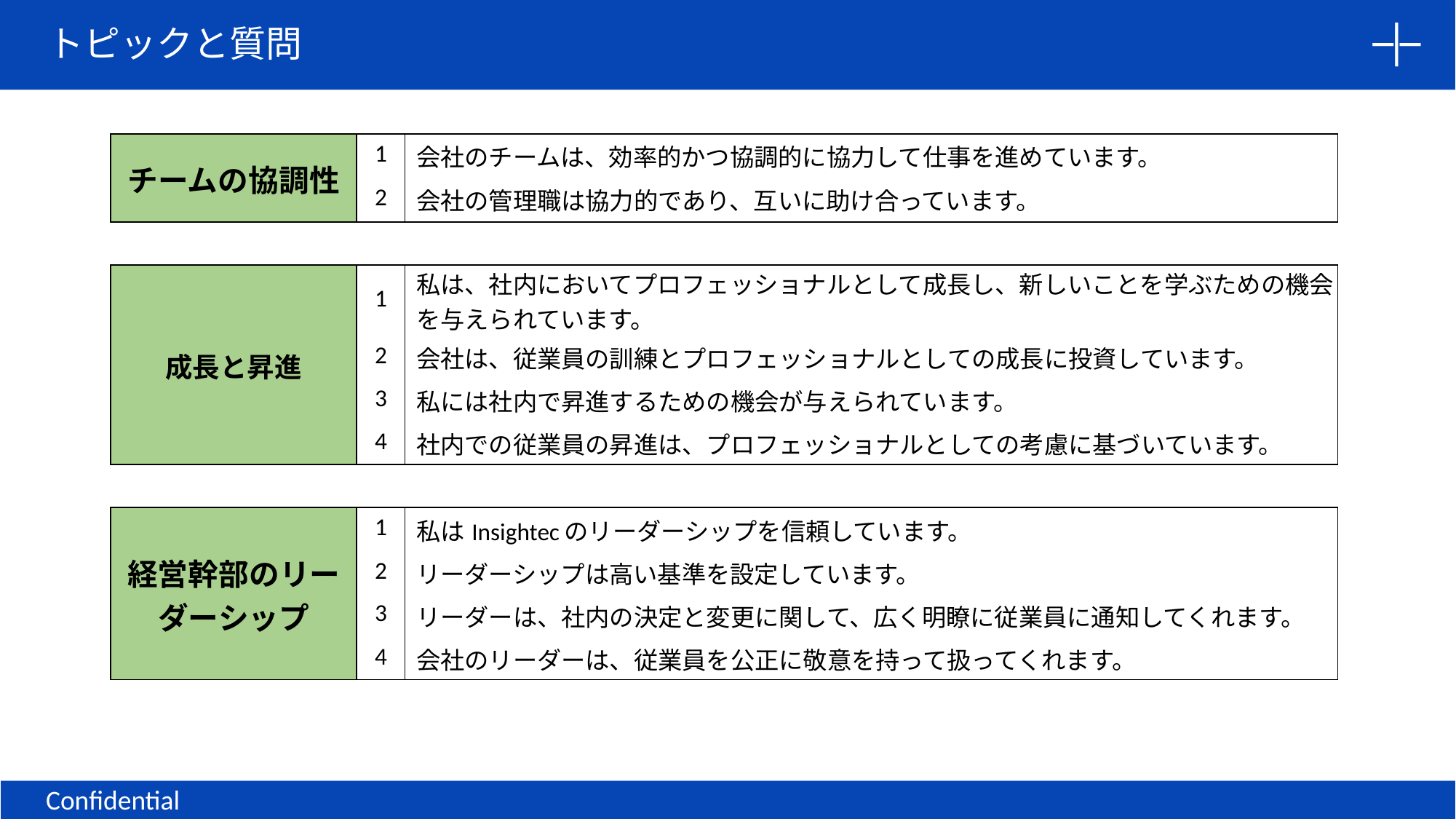

トピックと質問
| チームの協調性 | 1 | 会社のチームは、効率的かつ協調的に協力して仕事を進めています。 |
| --- | --- | --- |
|  | 2 | 会社の管理職は協力的であり、互いに助け合っています。 |
|  | 24 | 成長と昇進 |
| 成長と昇進 | 1 | 私は、社内においてプロフェッショナルとして成長し、新しいことを学ぶための機会を与えられています。 |
|  | 2 | 会社は、従業員の訓練とプロフェッショナルとしての成長に投資しています。 |
|  | 3 | 私には社内で昇進するための機会が与えられています。 |
|  | 4 | 社内での従業員の昇進は、プロフェッショナルとしての考慮に基づいています。 |
|  |  |  |
| 経営幹部のリーダーシップ | 1 | 私はInsightecのリーダーシップを信頼しています。 |
|  | 2 | リーダーシップは高い基準を設定しています。 |
|  | 3 | リーダーは、社内の決定と変更に関して、広く明瞭に従業員に通知してくれます。 |
|  | 4 | 会社のリーダーは、従業員を公正に敬意を持って扱ってくれます。 |